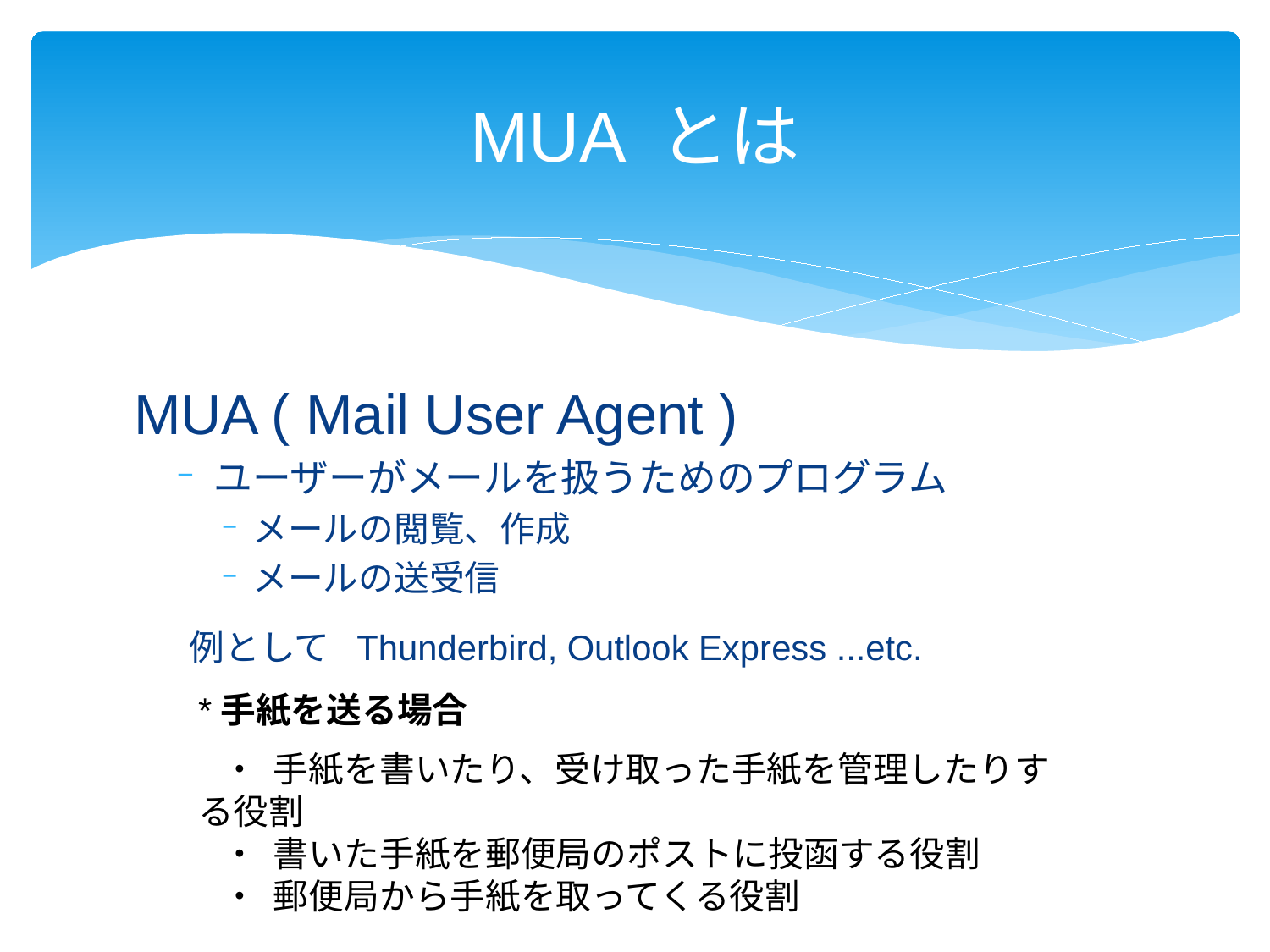

# MUA とは
MUA ( Mail User Agent )
ユーザーがメールを扱うためのプログラム
メールの閲覧、作成
メールの送受信

例として   Thunderbird, Outlook Express ...etc.

*手紙を送る場合

  ・  手紙を書いたり、受け取った手紙を管理したりする役割
  ・  書いた手紙を郵便局のポストに投函する役割
  ・  郵便局から手紙を取ってくる役割